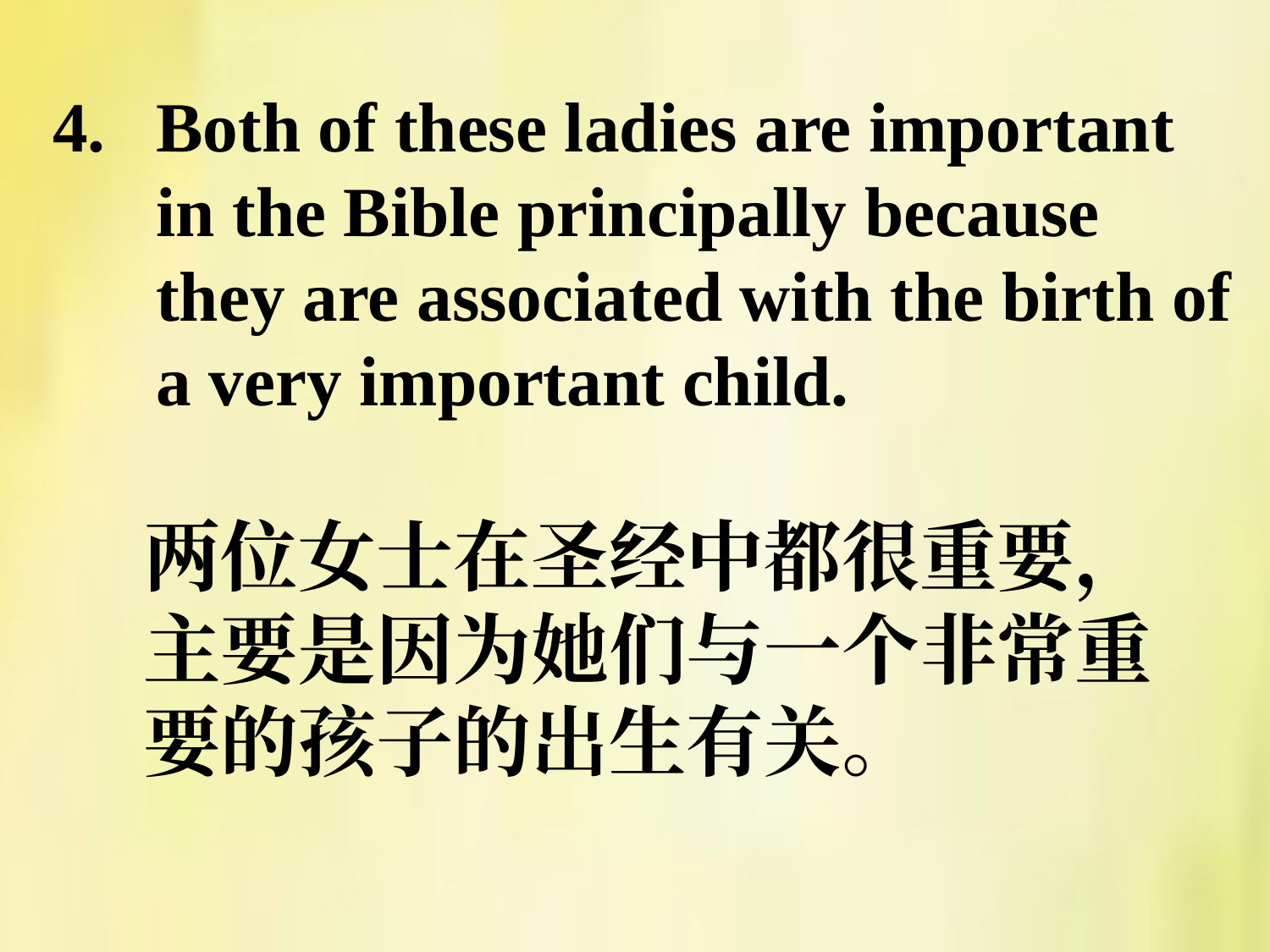

Both of these ladies are important in the Bible principally because they are associated with the birth of a very important child.
两位女士在圣经中都很重要，主要是因为她们与一个非常重要的孩子的出生有关。